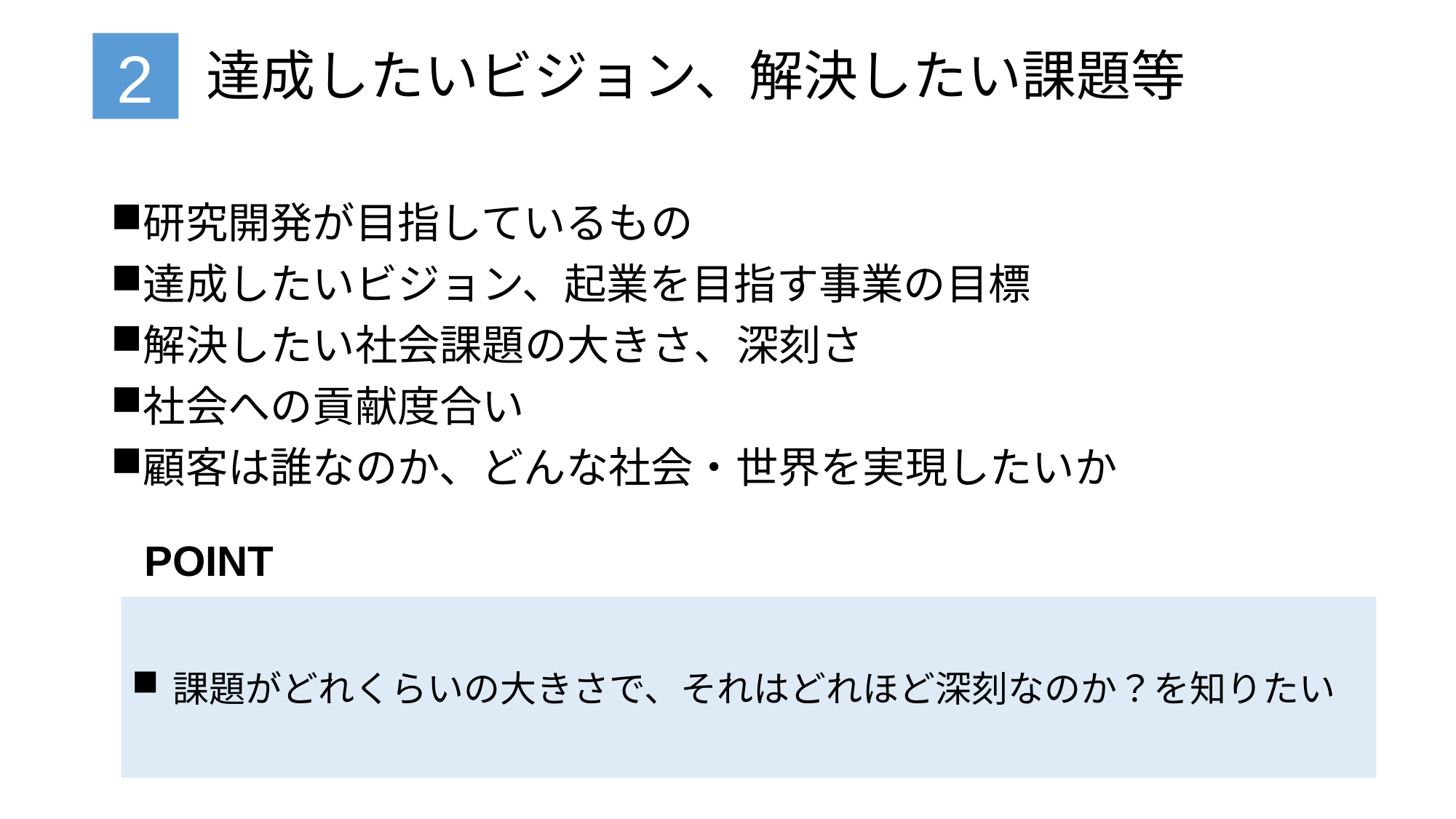

# 達成したいビジョン、解決したい課題等
2
研究開発が目指しているもの
達成したいビジョン、起業を目指す事業の目標
解決したい社会課題の大きさ、深刻さ
社会への貢献度合い
顧客は誰なのか、どんな社会・世界を実現したいか

POINT
課題がどれくらいの大きさで、それはどれほど深刻なのか？を知りたい